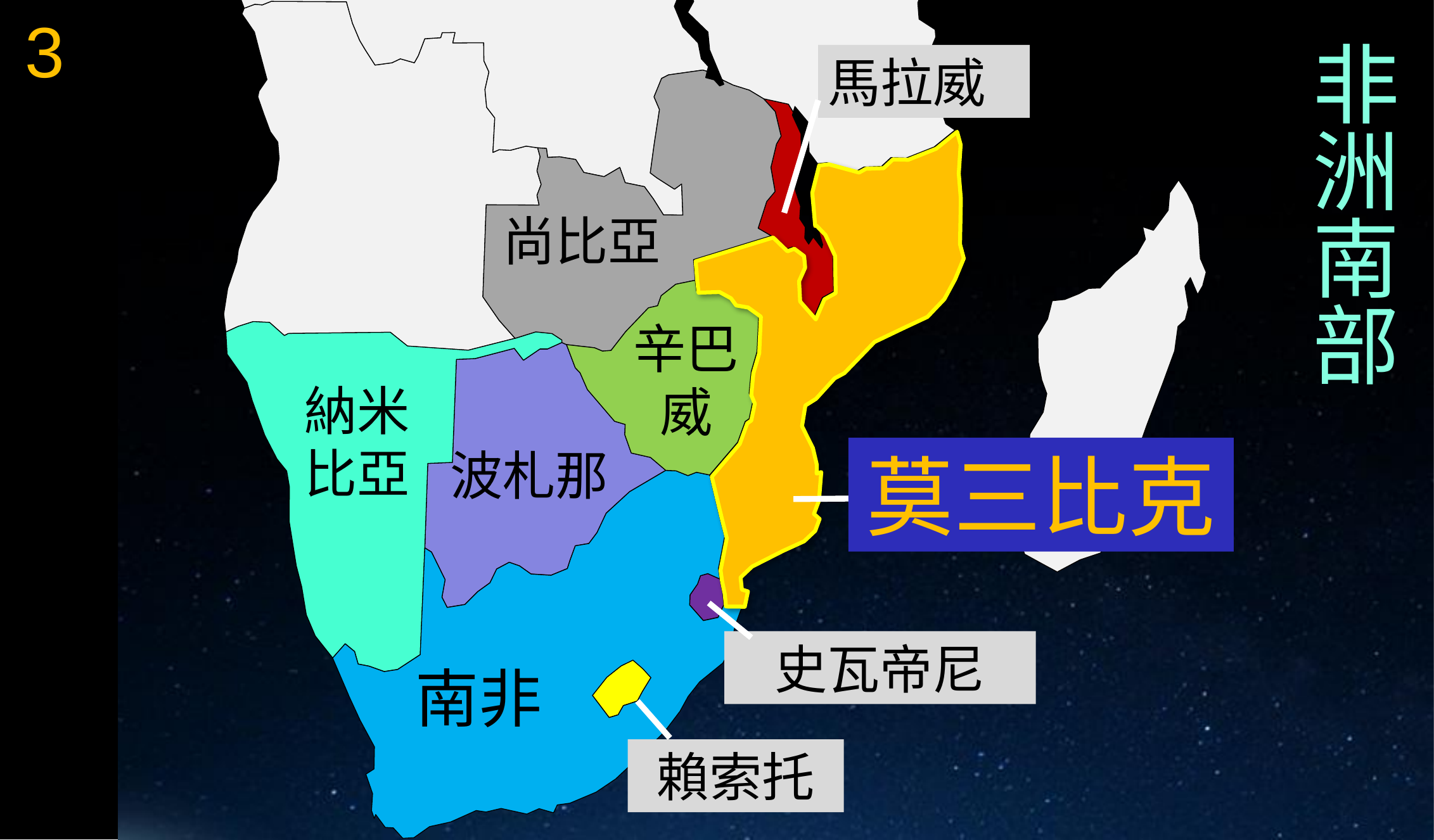

3

# 非洲南部

馬拉威
尚比亞
辛巴
威
納米
比亞
波札那
莫三比克
史瓦帝尼
南非
賴索托